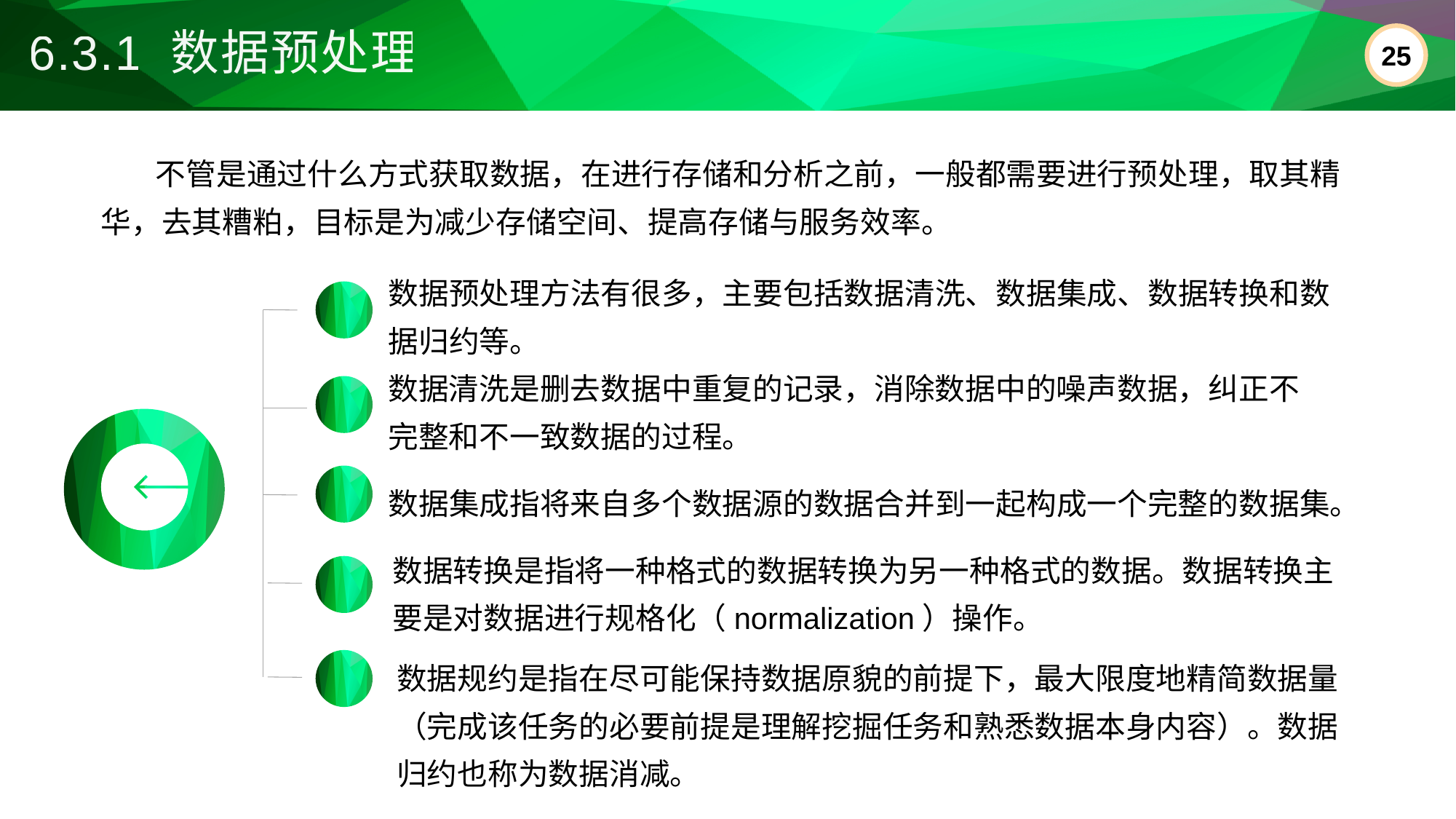

6.3.1 数据预处理
不管是通过什么方式获取数据，在进行存储和分析之前，一般都需要进行预处理，取其精华，去其糟粕，目标是为减少存储空间、提高存储与服务效率。
数据预处理方法有很多，主要包括数据清洗、数据集成、数据转换和数据归约等。

数据清洗是删去数据中重复的记录，消除数据中的噪声数据，纠正不完整和不一致数据的过程。

数据集成指将来自多个数据源的数据合并到一起构成一个完整的数据集。
数据转换是指将一种格式的数据转换为另一种格式的数据。数据转换主要是对数据进行规格化（normalization）操作。

数据规约是指在尽可能保持数据原貌的前提下，最大限度地精简数据量（完成该任务的必要前提是理解挖掘任务和熟悉数据本身内容）。数据归约也称为数据消减。